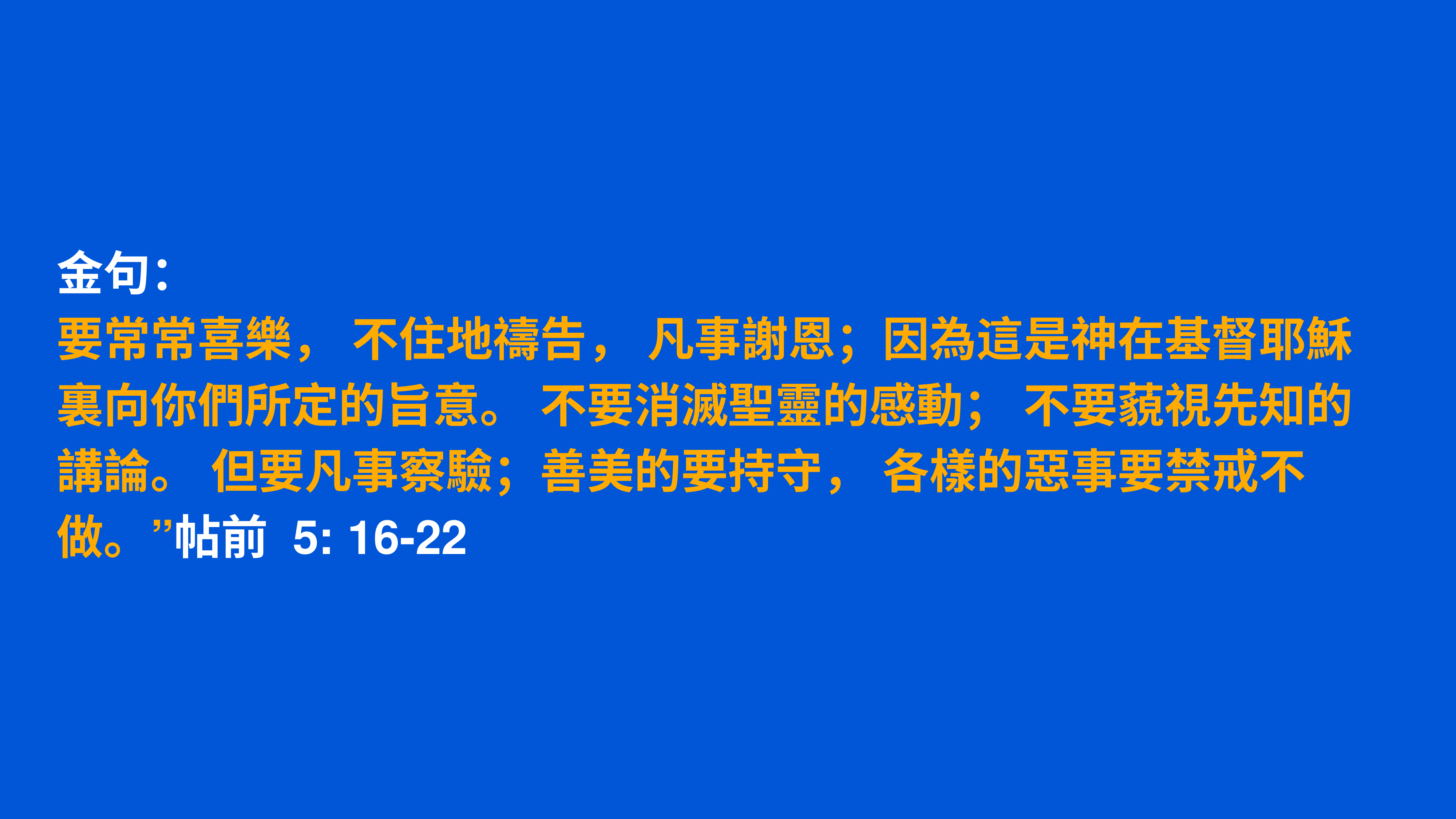

金句：
要常常喜樂， 不住地禱告， 凡事謝恩；因為這是神在基督耶穌裏向你們所定的旨意。 不要消滅聖靈的感動； 不要藐視先知的講論。 但要凡事察驗；善美的要持守， 各樣的惡事要禁戒不做。”帖前 5: 16-22